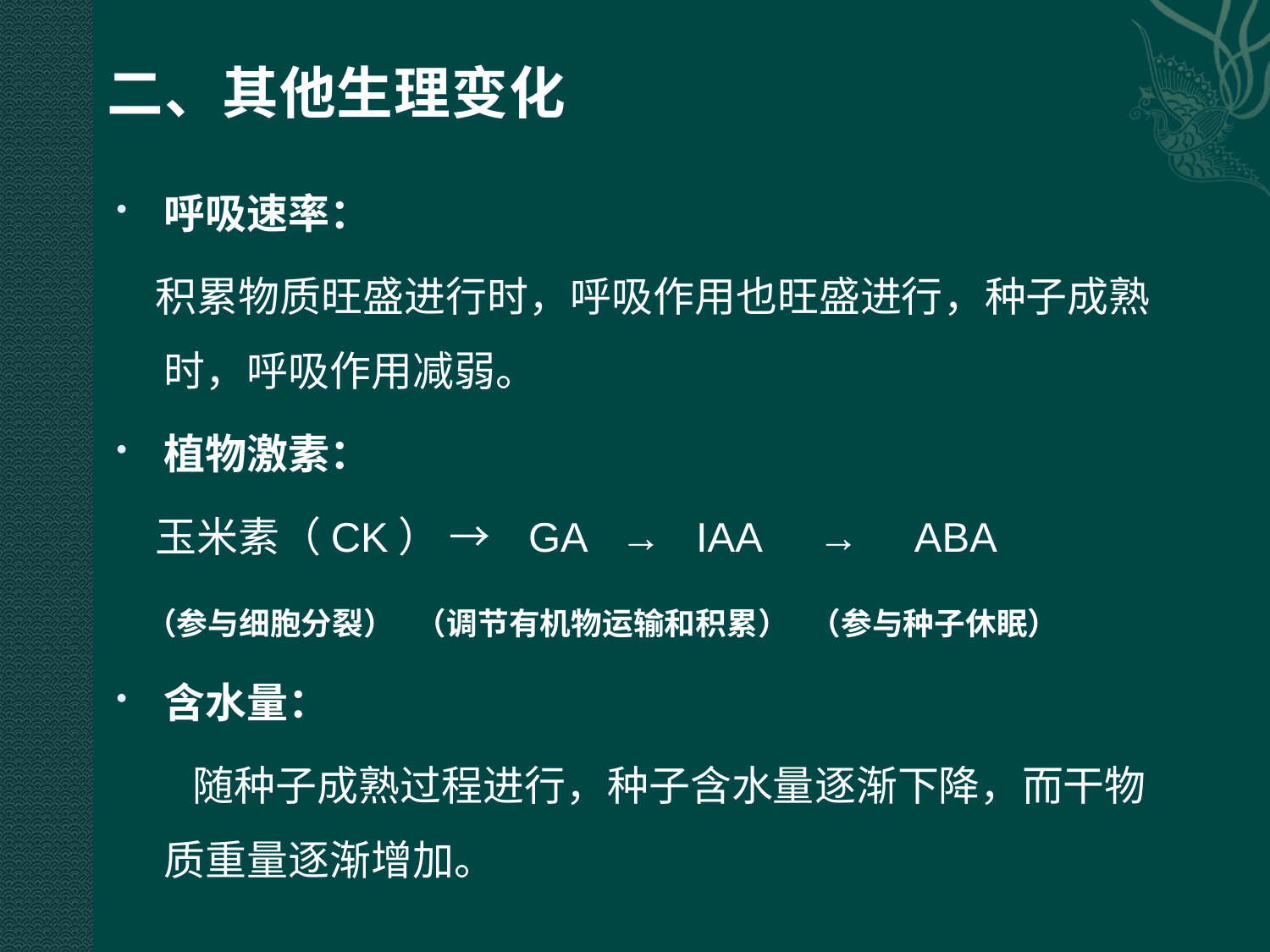

# 二、其他生理变化
呼吸速率：
   积累物质旺盛进行时，呼吸作用也旺盛进行，种子成熟时，呼吸作用减弱。
植物激素：
   玉米素（CK） →   GA   →   IAA     →     ABA
  （参与细胞分裂）   （调节有机物运输和积累）   （参与种子休眠）
含水量：
       随种子成熟过程进行，种子含水量逐渐下降，而干物质重量逐渐增加。